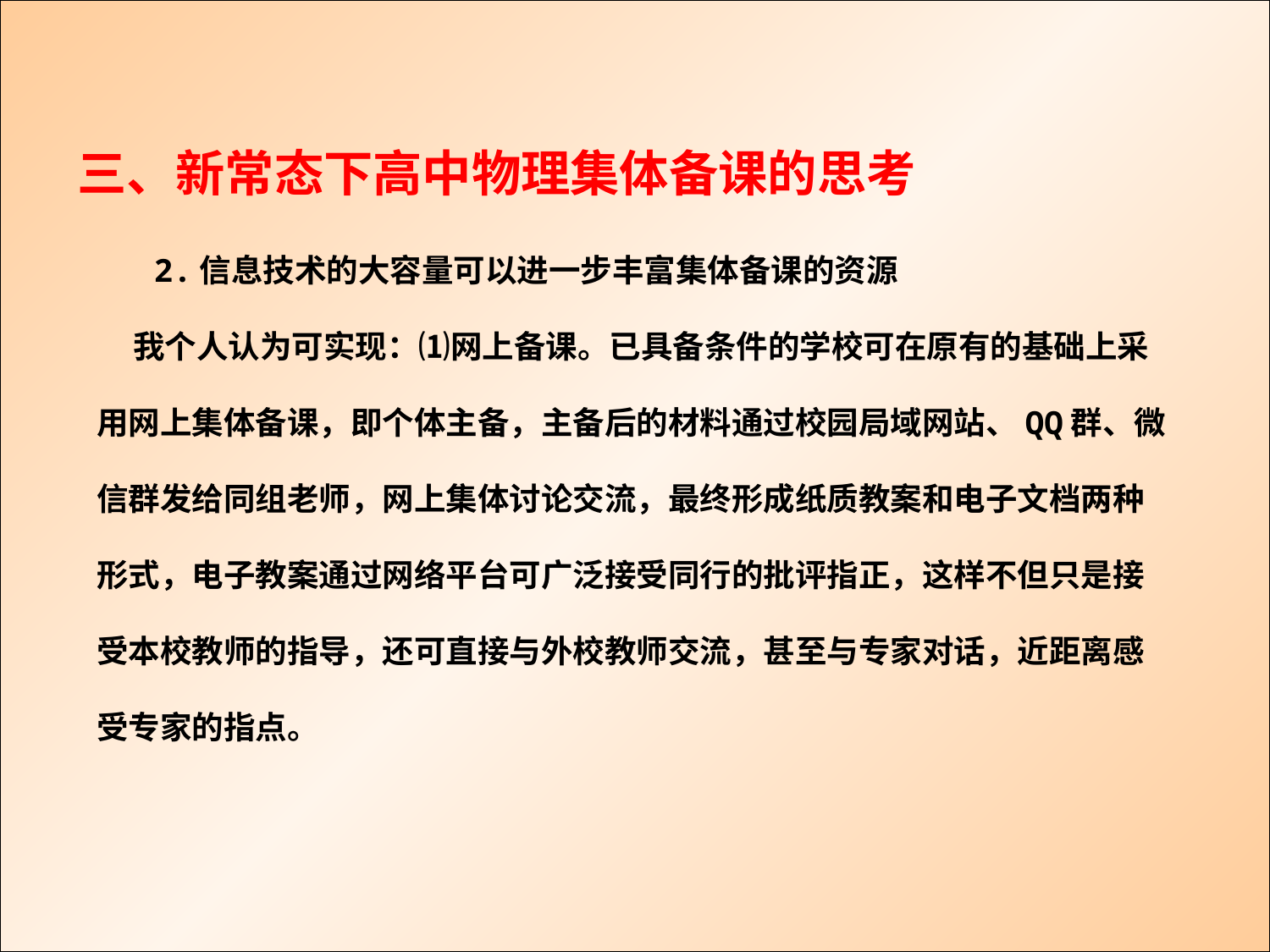

三、新常态下高中物理集体备课的思考
   2.信息技术的大容量可以进一步丰富集体备课的资源
    我个人认为可实现：⑴网上备课。已具备条件的学校可在原有的基础上采用网上集体备课，即个体主备，主备后的材料通过校园局域网站、QQ群、微信群发给同组老师，网上集体讨论交流，最终形成纸质教案和电子文档两种形式，电子教案通过网络平台可广泛接受同行的批评指正，这样不但只是接受本校教师的指导，还可直接与外校教师交流，甚至与专家对话，近距离感受专家的指点。